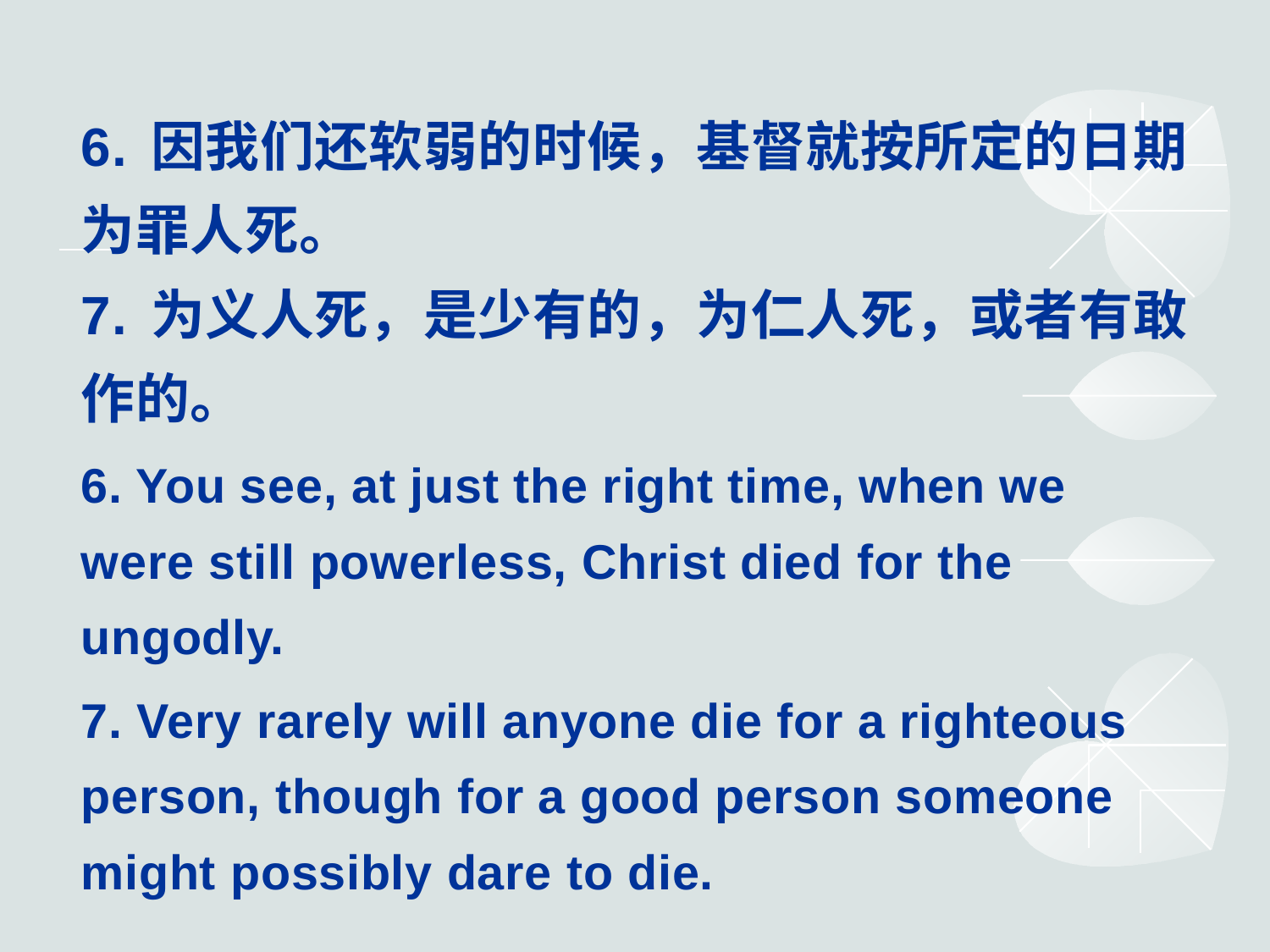

6. 因我们还软弱的时候，基督就按所定的日期为罪人死。
7. 为义人死，是少有的，为仁人死，或者有敢作的。
6. You see, at just the right time, when we were still powerless, Christ died for the ungodly.
7. Very rarely will anyone die for a righteous person, though for a good person someone might possibly dare to die.